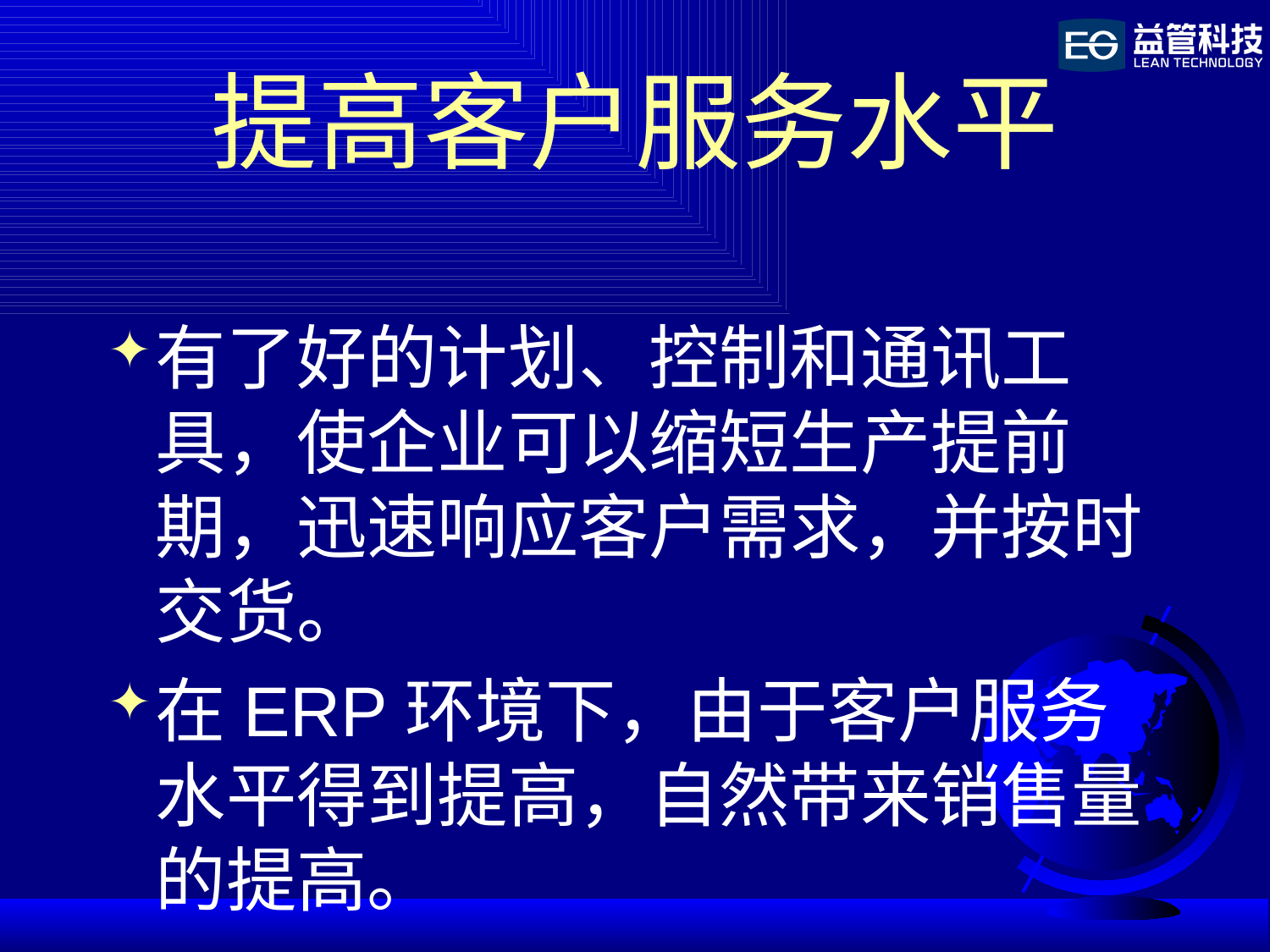

# 提高客户服务水平
有了好的计划、控制和通讯工具，使企业可以缩短生产提前期，迅速响应客户需求，并按时交货。
在ERP环境下，由于客户服务水平得到提高，自然带来销售量的提高。

15